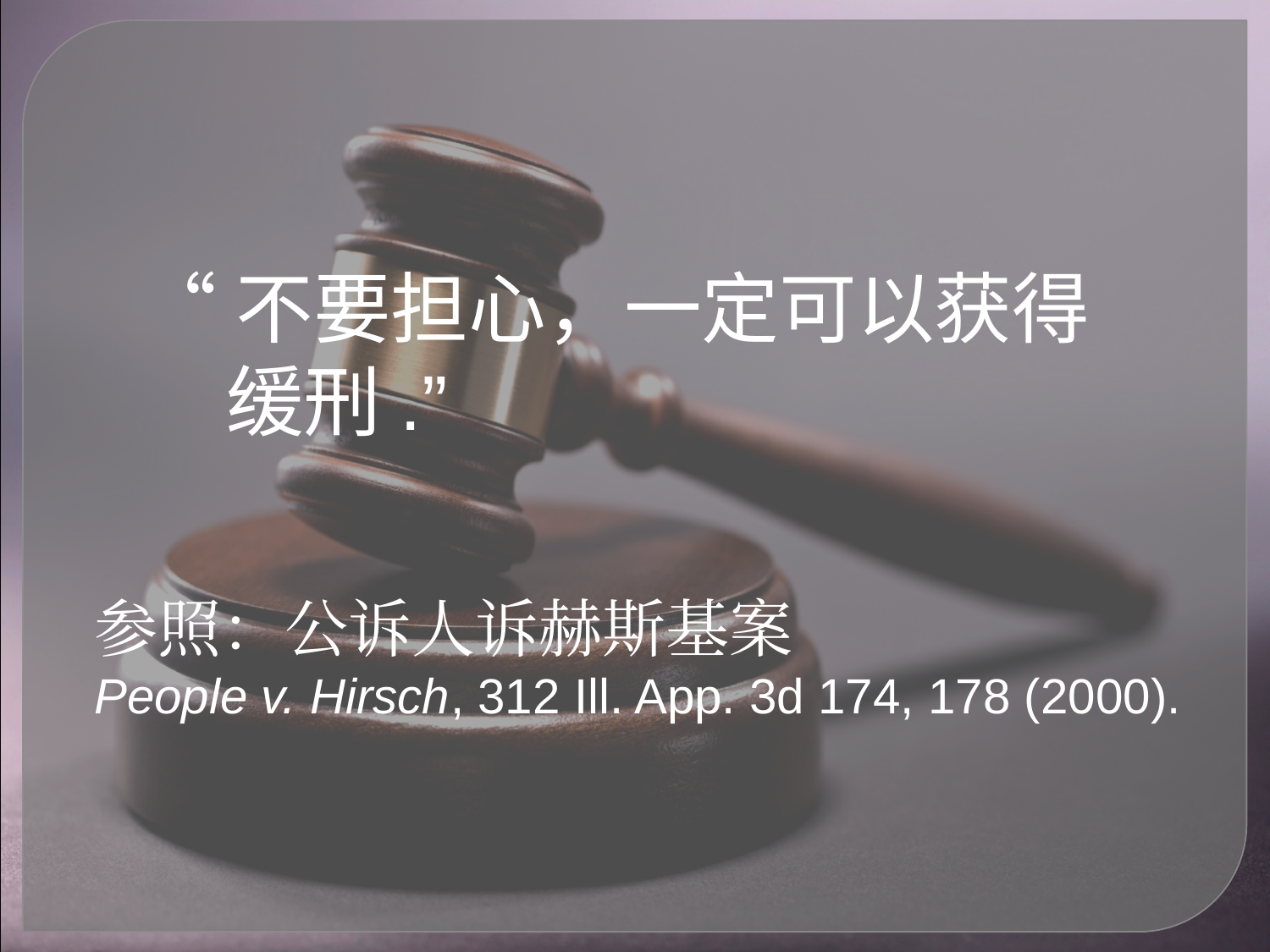

“不要担心，一定可以获得缓刑.”
 
参照：公诉人诉赫斯基案
People v. Hirsch, 312 Ill. App. 3d 174, 178 (2000).